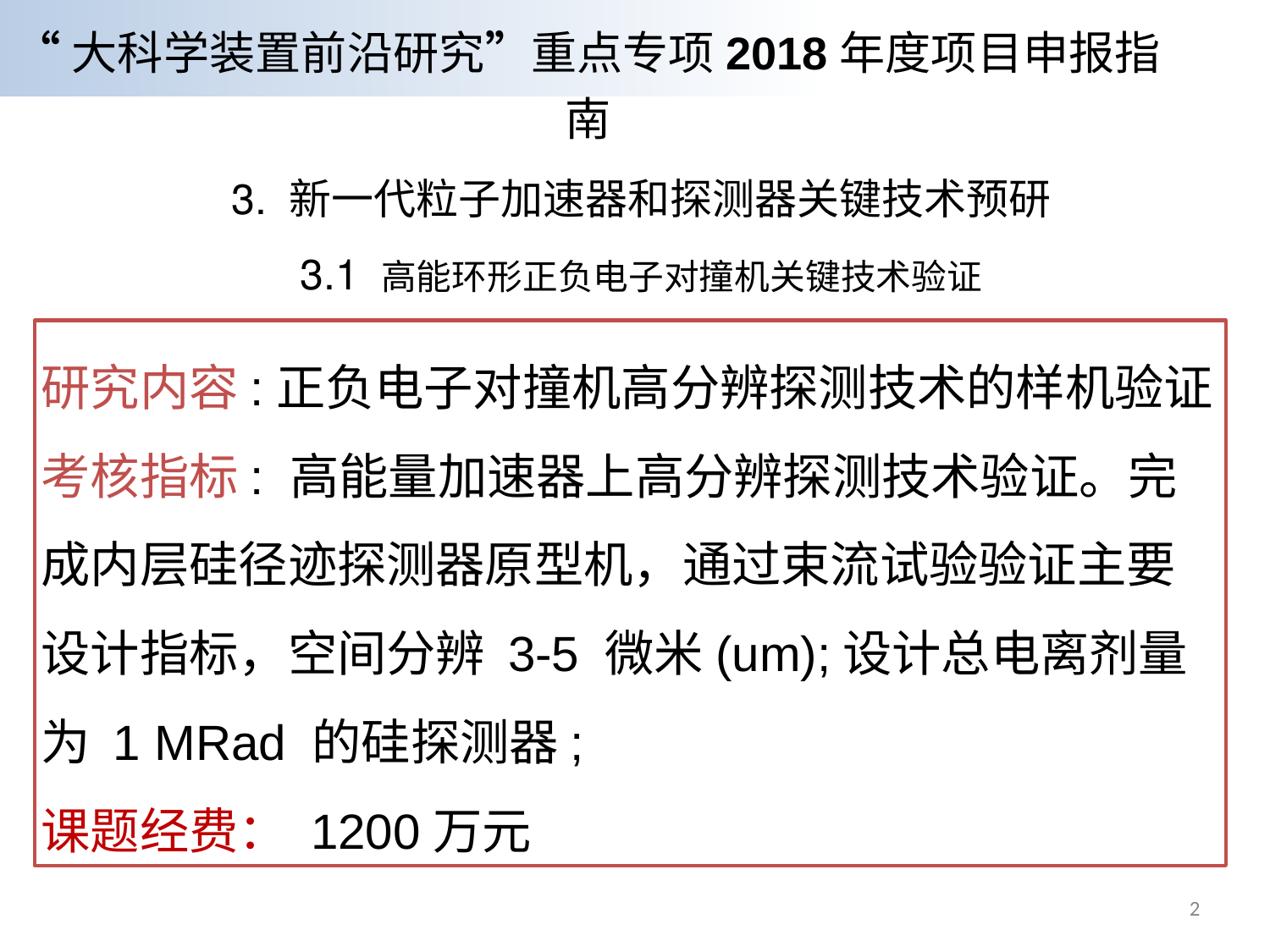

“大科学装置前沿研究”重点专项2018年度项目申报指南
3. 新一代粒子加速器和探测器关键技术预研
3.1 高能环形正负电子对撞机关键技术验证
研究内容:正负电子对撞机高分辨探测技术的样机验证
考核指标: 高能量加速器上高分辨探测技术验证。完成内层硅径迹探测器原型机，通过束流试验验证主要设计指标，空间分辨 3-5 微米(um);设计总电离剂量为 1 MRad 的硅探测器;
课题经费： 1200万元
2